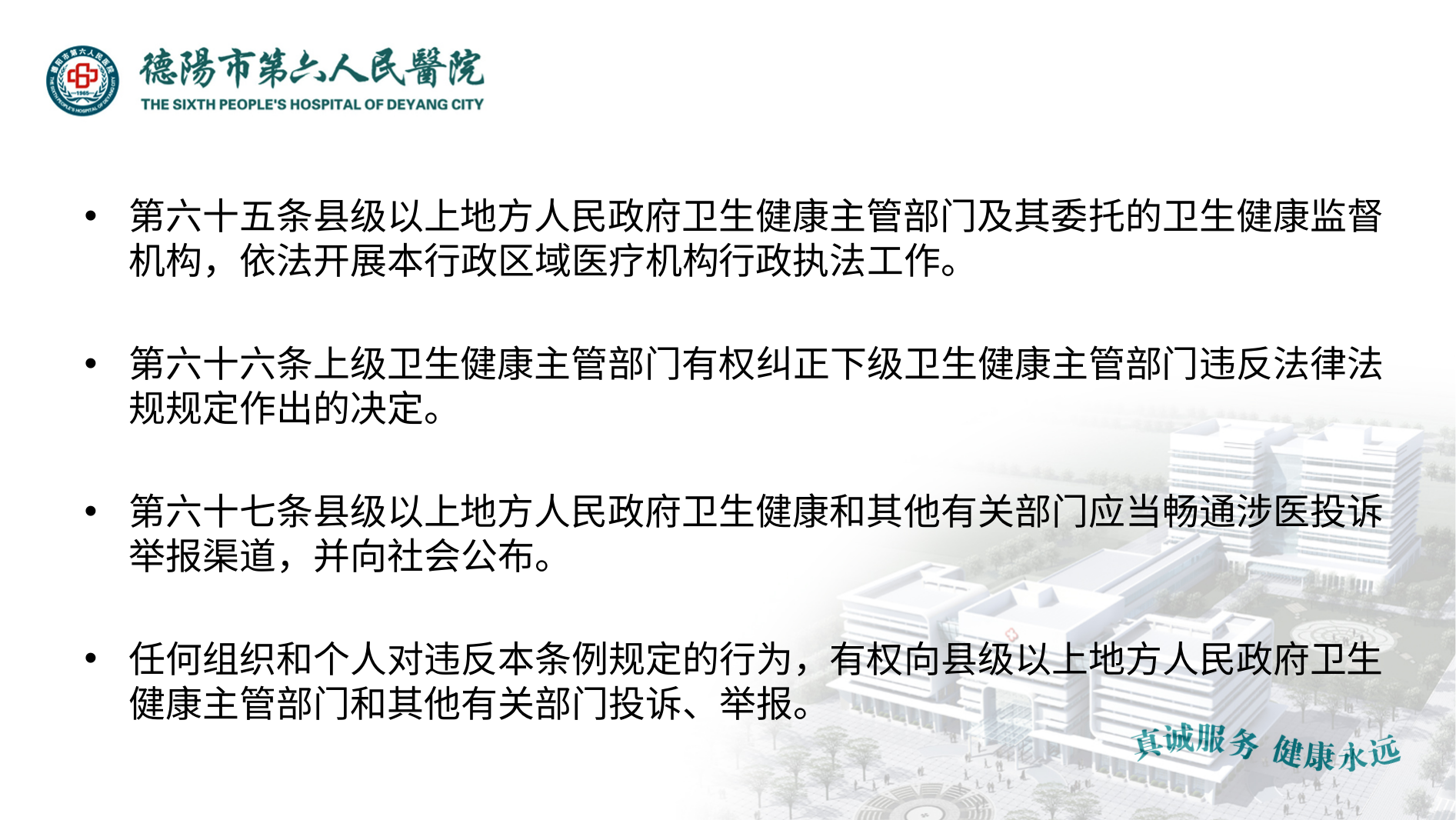

#
第六十五条县级以上地方人民政府卫生健康主管部门及其委托的卫生健康监督机构，依法开展本行政区域医疗机构行政执法工作。

第六十六条上级卫生健康主管部门有权纠正下级卫生健康主管部门违反法律法规规定作出的决定。

第六十七条县级以上地方人民政府卫生健康和其他有关部门应当畅通涉医投诉举报渠道，并向社会公布。

任何组织和个人对违反本条例规定的行为，有权向县级以上地方人民政府卫生健康主管部门和其他有关部门投诉、举报。